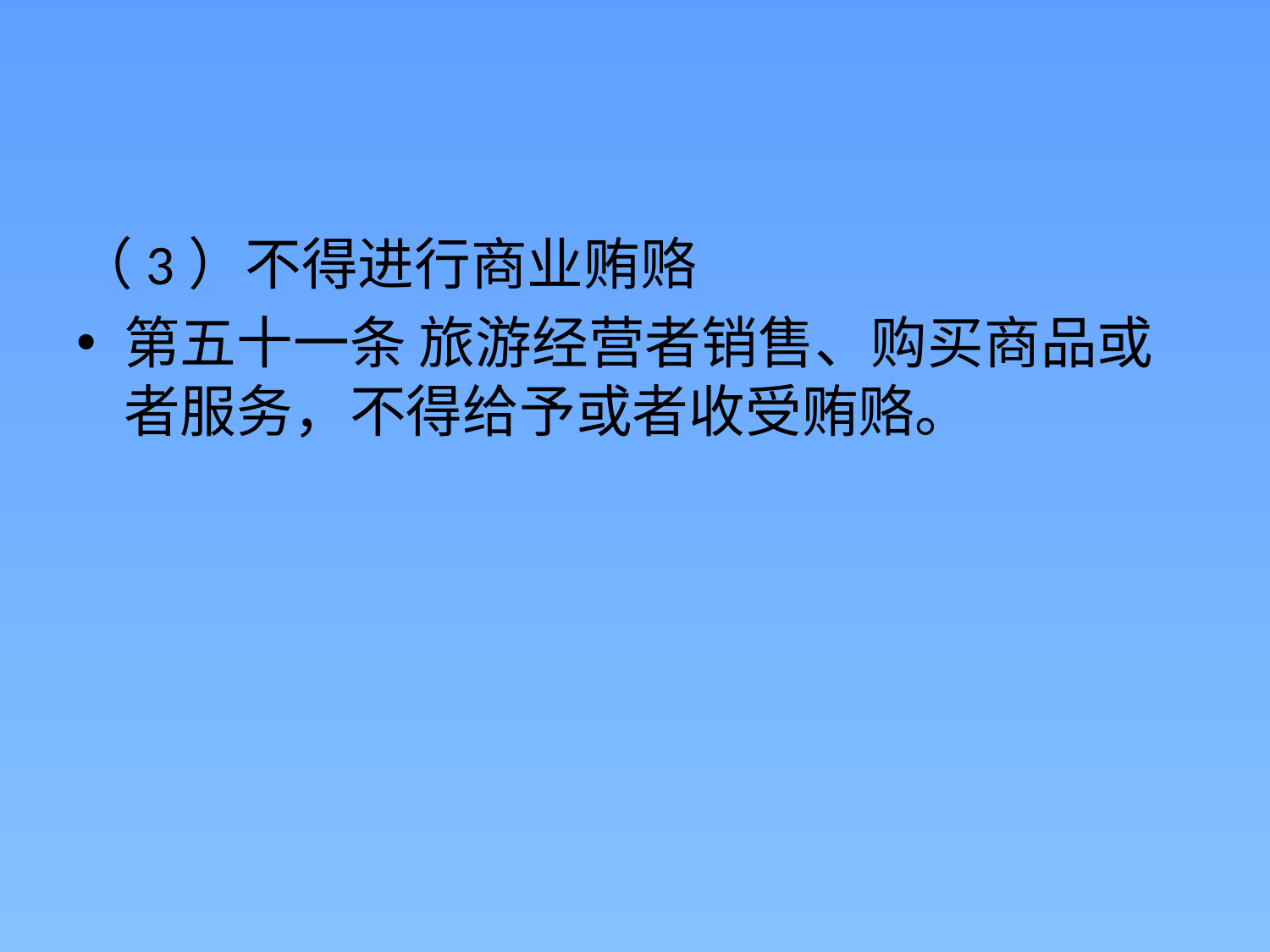

#
（3）不得进行商业贿赂
第五十一条 旅游经营者销售、购买商品或者服务，不得给予或者收受贿赂。